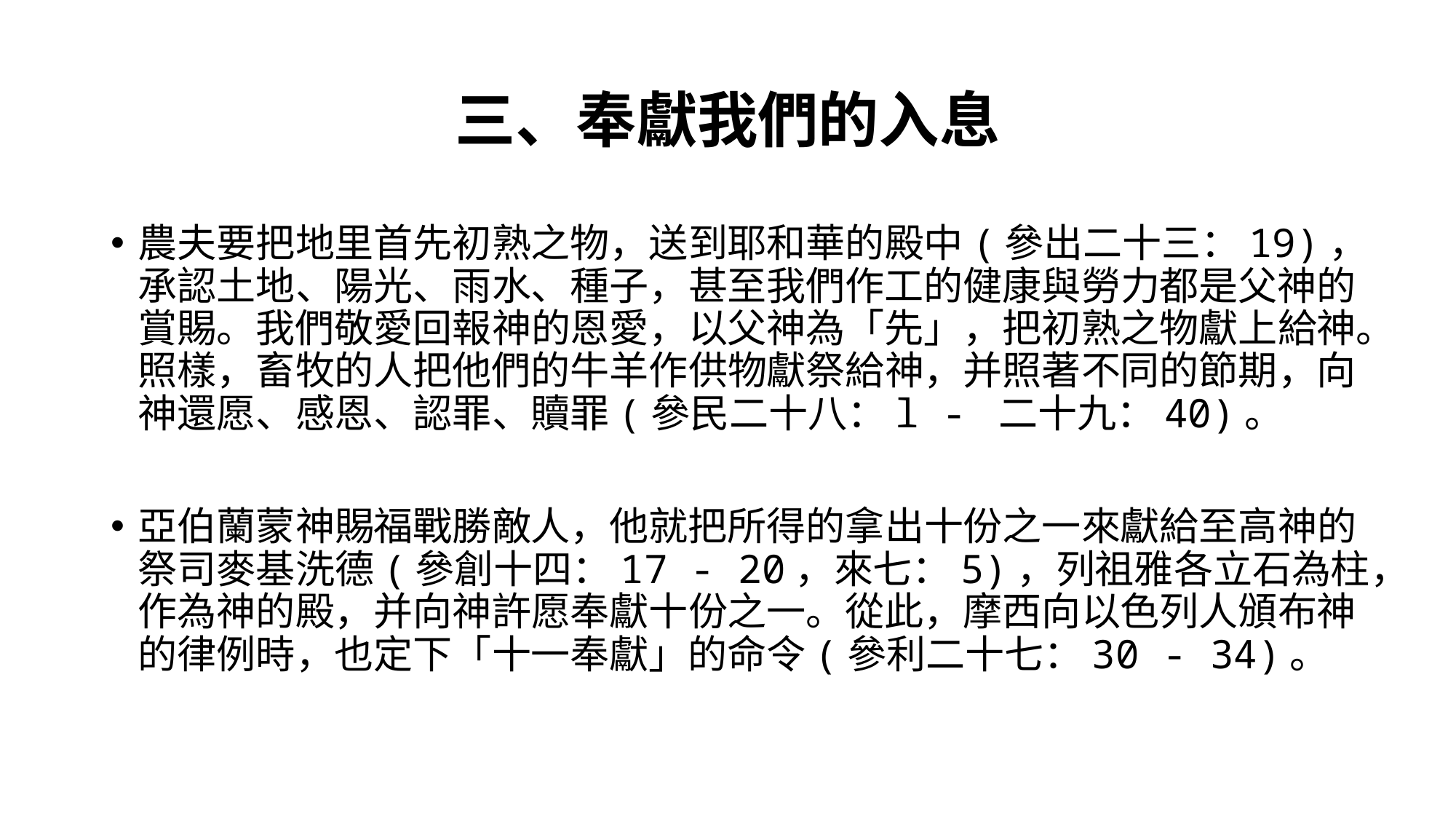

# 三、奉獻我們的入息
農夫要把地里首先初熟之物，送到耶和華的殿中(參出二十三：19)，承認土地、陽光、雨水、種子，甚至我們作工的健康與勞力都是父神的賞賜。我們敬愛回報神的恩愛，以父神為「先」，把初熟之物獻上給神。照樣，畜牧的人把他們的牛羊作供物獻祭給神，并照著不同的節期，向神還愿、感恩、認罪、贖罪(參民二十八：l - 二十九：40)。

亞伯蘭蒙神賜福戰勝敵人，他就把所得的拿出十份之一來獻給至高神的祭司麥基洗德(參創十四：17 - 20，來七：5)，列祖雅各立石為柱，作為神的殿，并向神許愿奉獻十份之一。從此，摩西向以色列人頒布神的律例時，也定下「十一奉獻」的命令(參利二十七：30 - 34)。